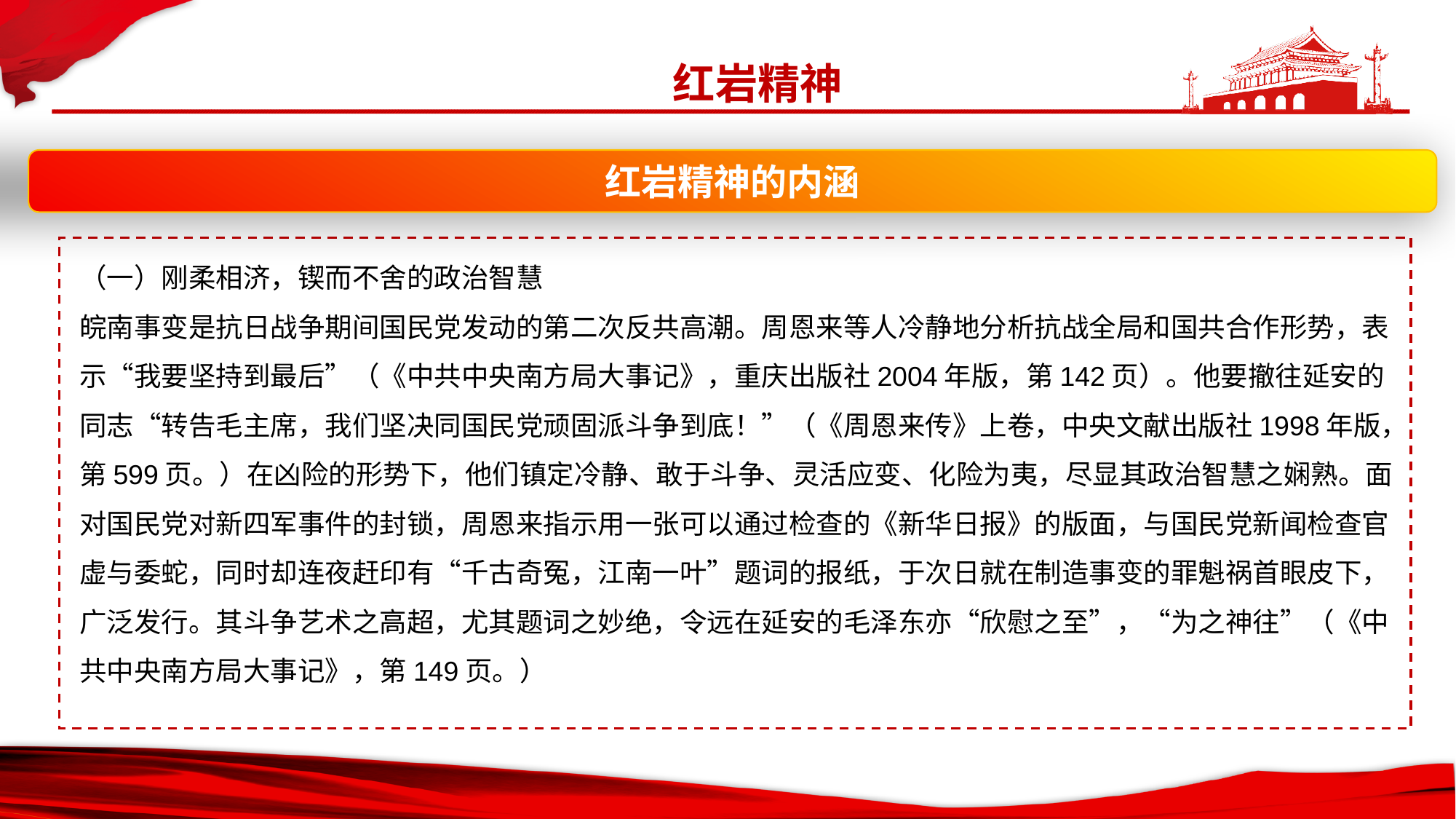

红岩精神
红岩精神的内涵

（一）刚柔相济，锲而不舍的政治智慧
皖南事变是抗日战争期间国民党发动的第二次反共高潮。周恩来等人冷静地分析抗战全局和国共合作形势，表示“我要坚持到最后”（《中共中央南方局大事记》，重庆出版社2004年版，第142页）。他要撤往延安的同志“转告毛主席，我们坚决同国民党顽固派斗争到底！”（《周恩来传》上卷，中央文献出版社1998年版，第599页。）在凶险的形势下，他们镇定冷静、敢于斗争、灵活应变、化险为夷，尽显其政治智慧之娴熟。面对国民党对新四军事件的封锁，周恩来指示用一张可以通过检查的《新华日报》的版面，与国民党新闻检查官虚与委蛇，同时却连夜赶印有“千古奇冤，江南一叶”题词的报纸，于次日就在制造事变的罪魁祸首眼皮下，广泛发行。其斗争艺术之高超，尤其题词之妙绝，令远在延安的毛泽东亦“欣慰之至”，“为之神往”（《中共中央南方局大事记》，第149页。）